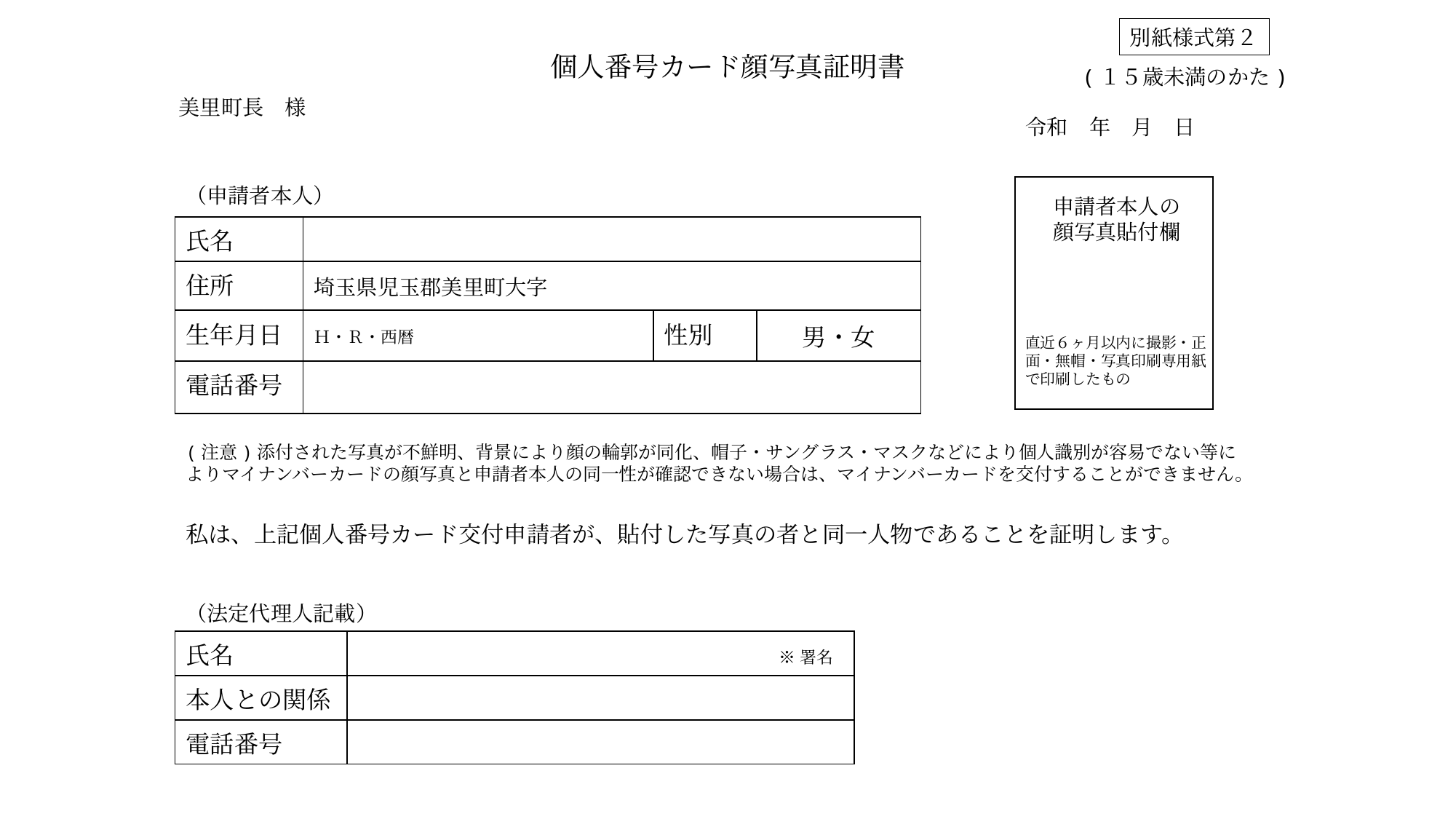

別紙様式第２
個人番号カード顔写真証明書
(１５歳未満のかた)
美里町長　様
令和　年　月　日

（申請者本人）
申請者本人の
顔写真貼付欄
| 氏名 |  |  |  |
| --- | --- | --- | --- |
| 住所 | 埼玉県児玉郡美里町大字 |  |  |
| 生年月日 | Ｈ・Ｒ・西暦 | 性別 | 男・女 |
| 電話番号 |  |  |  |
直近６ヶ月以内に撮影・正面・無帽・写真印刷専用紙で印刷したもの
(注意)添付された写真が不鮮明、背景により顔の輪郭が同化、帽子・サングラス・マスクなどにより個人識別が容易でない等によりマイナンバーカードの顔写真と申請者本人の同一性が確認できない場合は、マイナンバーカードを交付することができません。
私は、上記個人番号カード交付申請者が、貼付した写真の者と同一人物であることを証明します。
（法定代理人記載）
| 氏名 |  |
| --- | --- |
| 本人との関係 |  |
| 電話番号 |  |
※署名